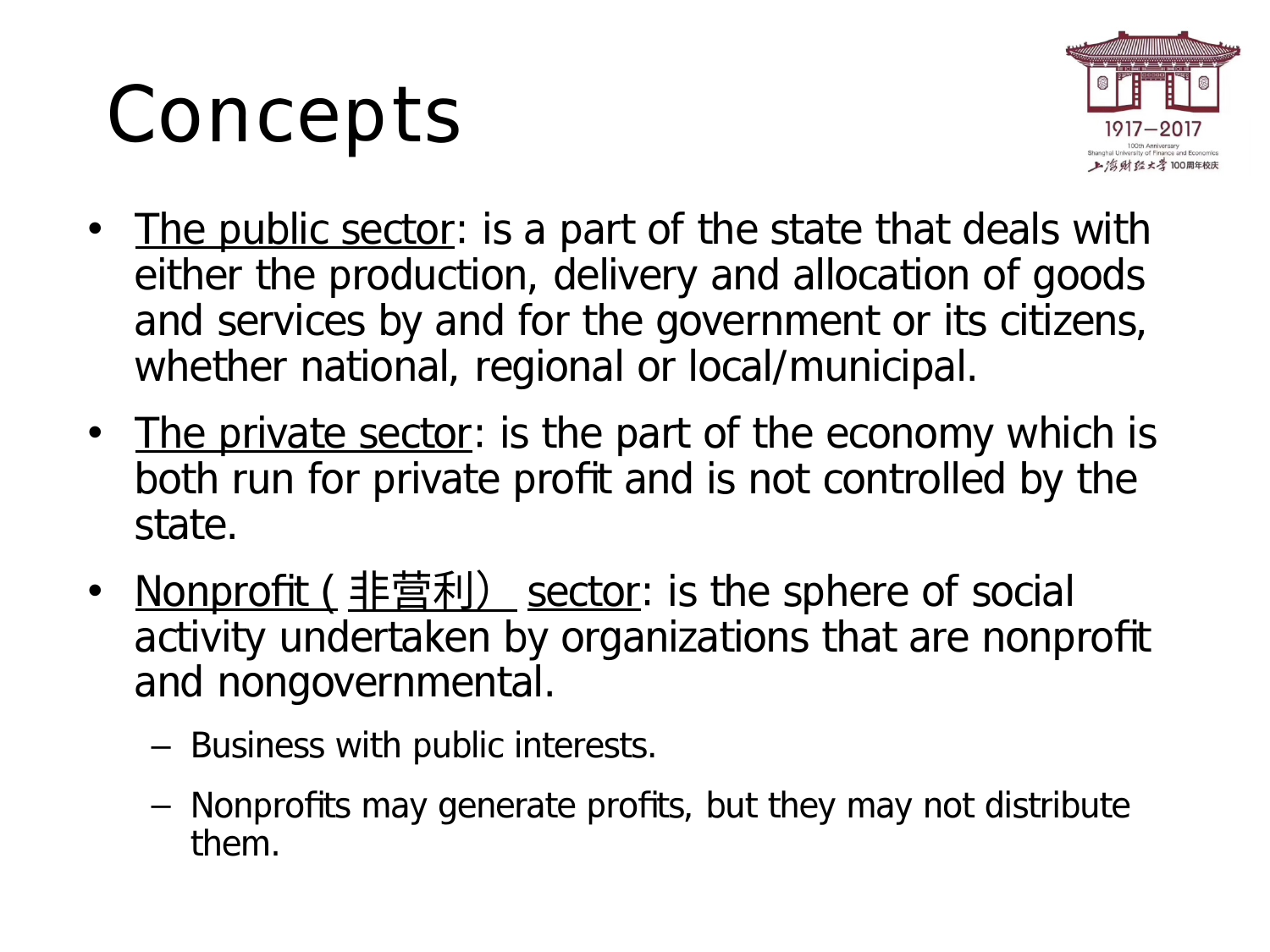

# Concepts
The public sector: is a part of the state that deals with either the production, delivery and allocation of goods and services by and for the government or its citizens, whether national, regional or local/municipal.
The private sector: is the part of the economy which is both run for private profit and is not controlled by the state.
Nonprofit (非营利）sector: is the sphere of social activity undertaken by organizations that are nonprofit and nongovernmental.
Business with public interests.
Nonprofits may generate profits, but they may not distribute them.